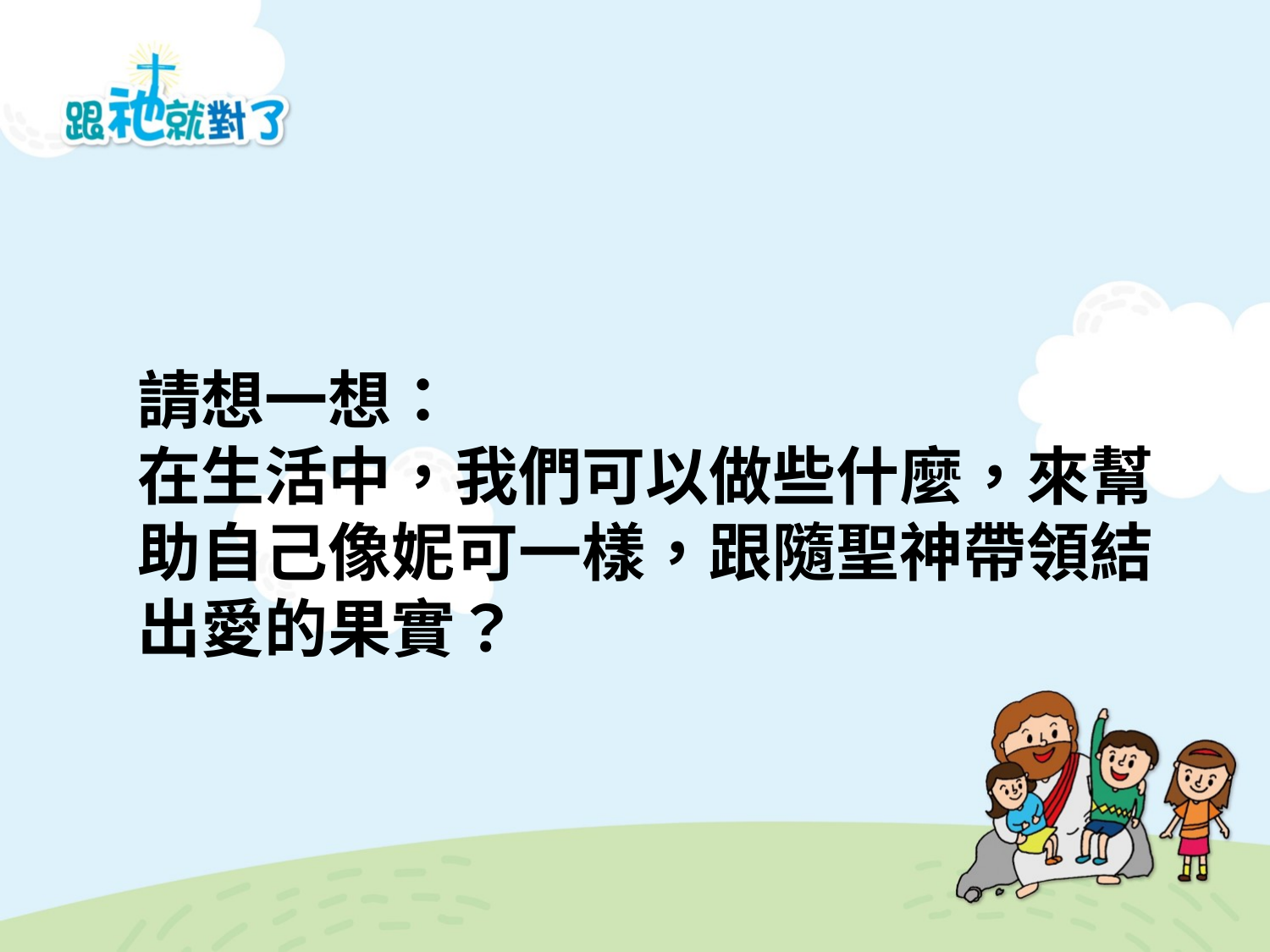

請想一想：
在生活中，我們可以做些什麼，來幫助自己像妮可一樣，跟隨聖神帶領結出愛的果實？